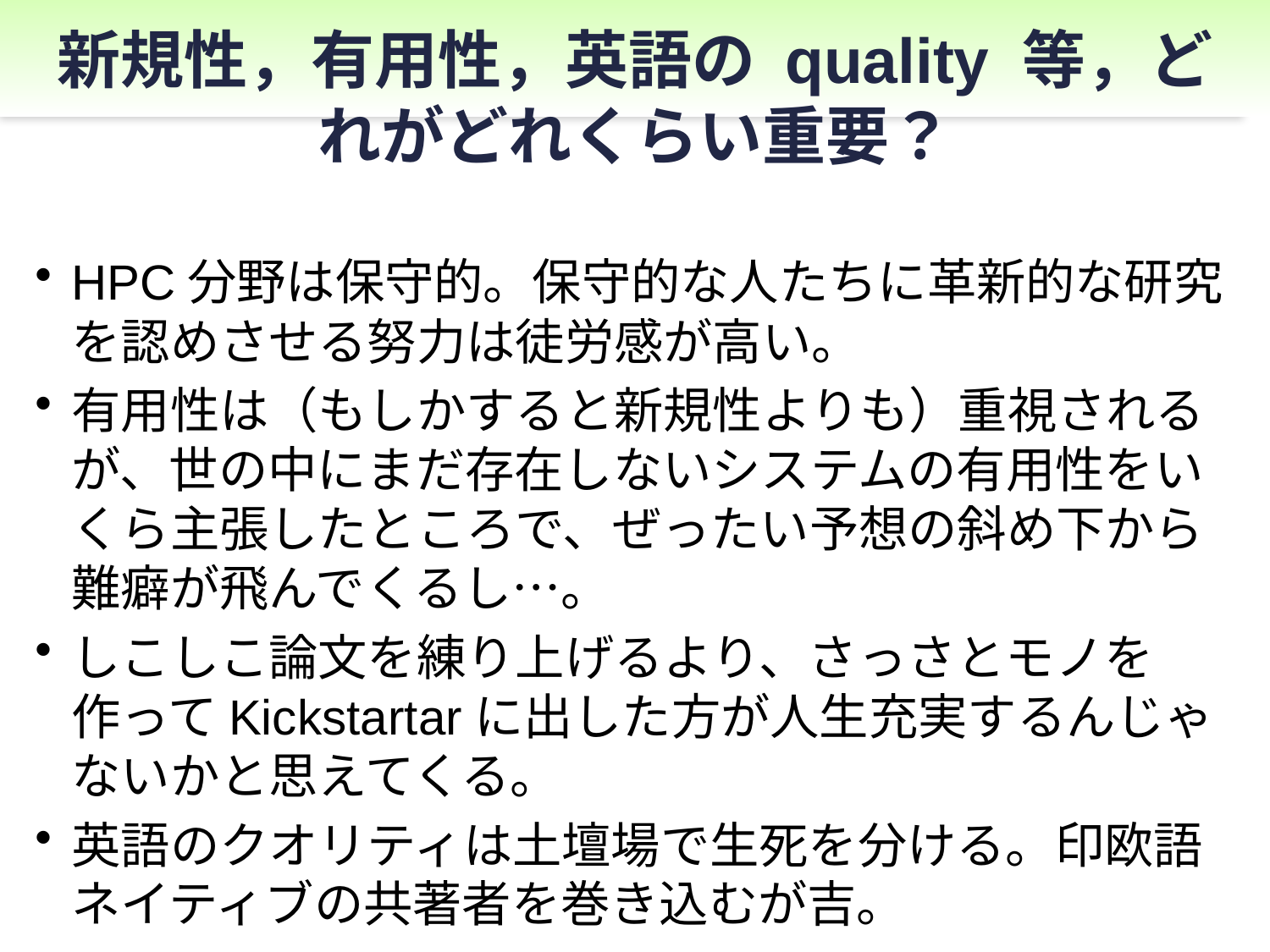

# 新規性，有用性，英語の quality 等，どれがどれくらい重要？
HPC分野は保守的。保守的な人たちに革新的な研究を認めさせる努力は徒労感が高い。
有用性は（もしかすると新規性よりも）重視されるが、世の中にまだ存在しないシステムの有用性をいくら主張したところで、ぜったい予想の斜め下から難癖が飛んでくるし…。
しこしこ論文を練り上げるより、さっさとモノを作ってKickstartarに出した方が人生充実するんじゃないかと思えてくる。
英語のクオリティは土壇場で生死を分ける。印欧語ネイティブの共著者を巻き込むが吉。